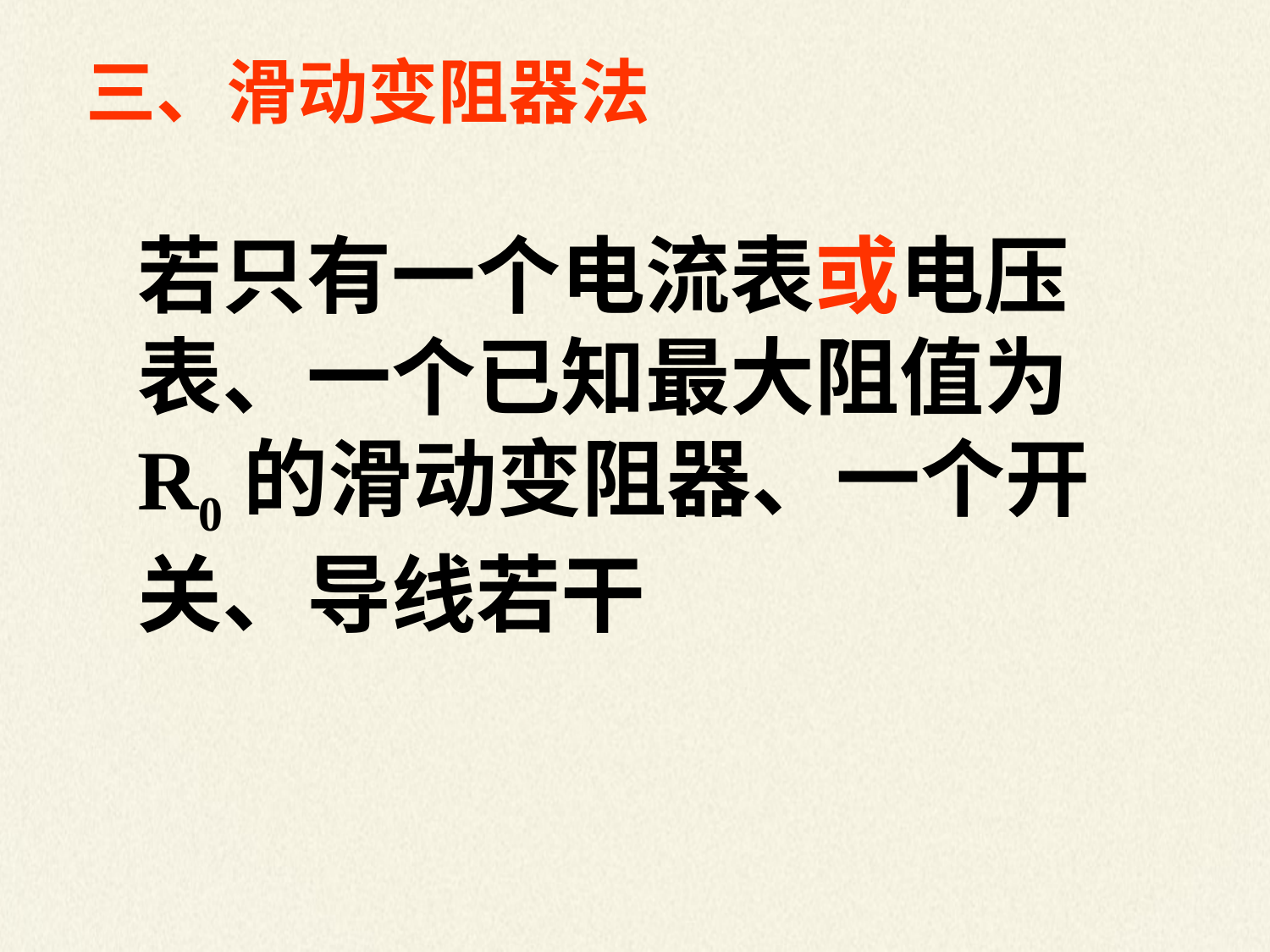

三、滑动变阻器法
若只有一个电流表或电压表、一个已知最大阻值为R0的滑动变阻器、一个开关、导线若干